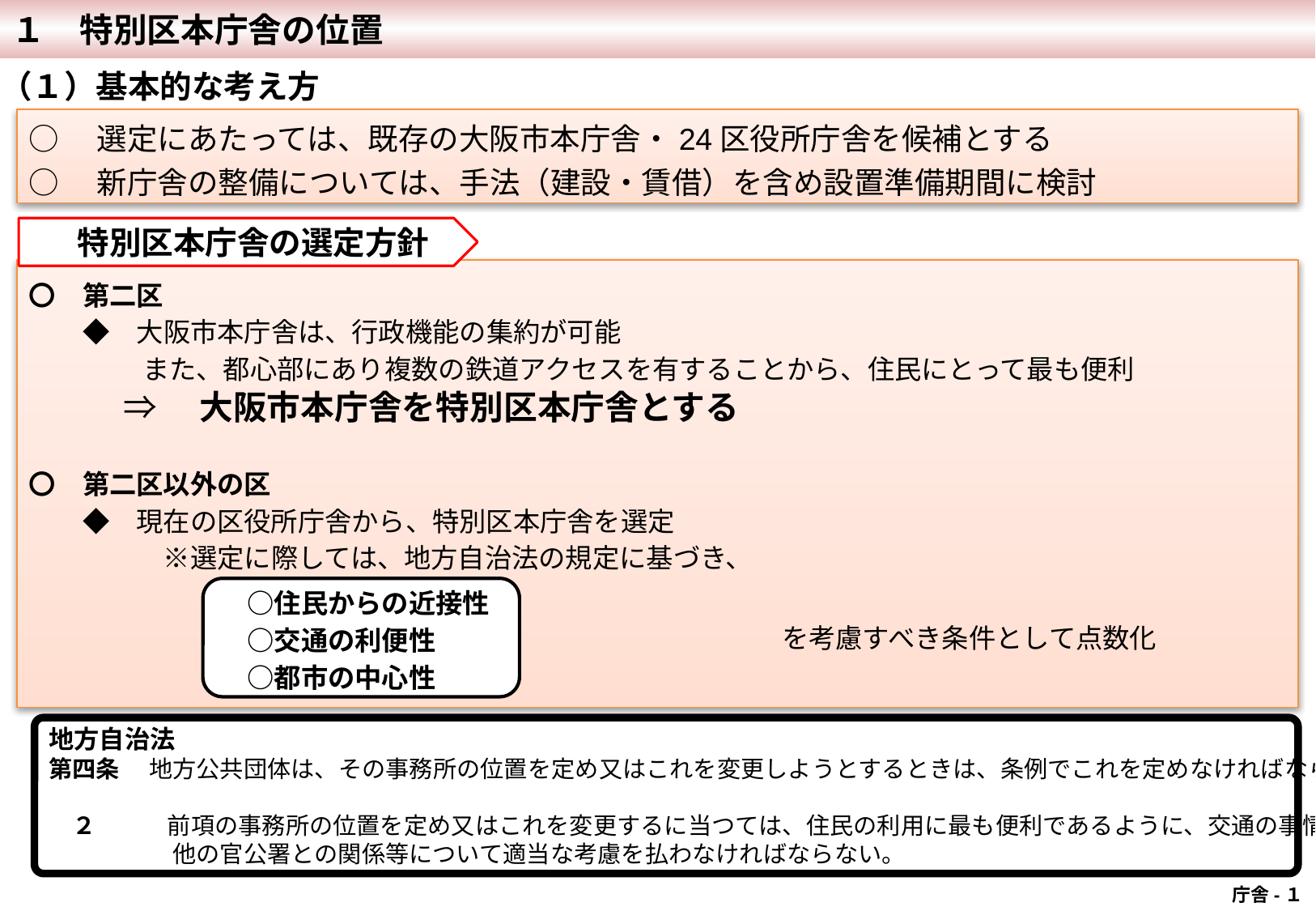

１　特別区本庁舎の位置
（１）基本的な考え方
○　選定にあたっては、既存の大阪市本庁舎・24区役所庁舎を候補とする
○　新庁舎の整備については、手法（建設・賃借）を含め設置準備期間に検討
 　特別区本庁舎の選定方針
〇　第二区
　　◆　大阪市本庁舎は、行政機能の集約が可能
　　　　 また、都心部にあり複数の鉄道アクセスを有することから、住民にとって最も便利

〇　第二区以外の区
　　◆　現在の区役所庁舎から、特別区本庁舎を選定
　　　　　※選定に際しては、地方自治法の規定に基づき、

　　　　　　　　　　　　　　　　　　　　　　　　　　　　を考慮すべき条件として点数化

⇒　大阪市本庁舎を特別区本庁舎とする
　○住民からの近接性
　○交通の利便性
　○都市の中心性
地方自治法
第四条 　地方公共団体は、その事務所の位置を定め又はこれを変更しようとするときは、条例でこれを定めなければならない。

　２　　　前項の事務所の位置を定め又はこれを変更するに当つては、住民の利用に最も便利であるように、交通の事情、
　　　　　 他の官公署との関係等について適当な考慮を払わなければならない。
 庁舎-１